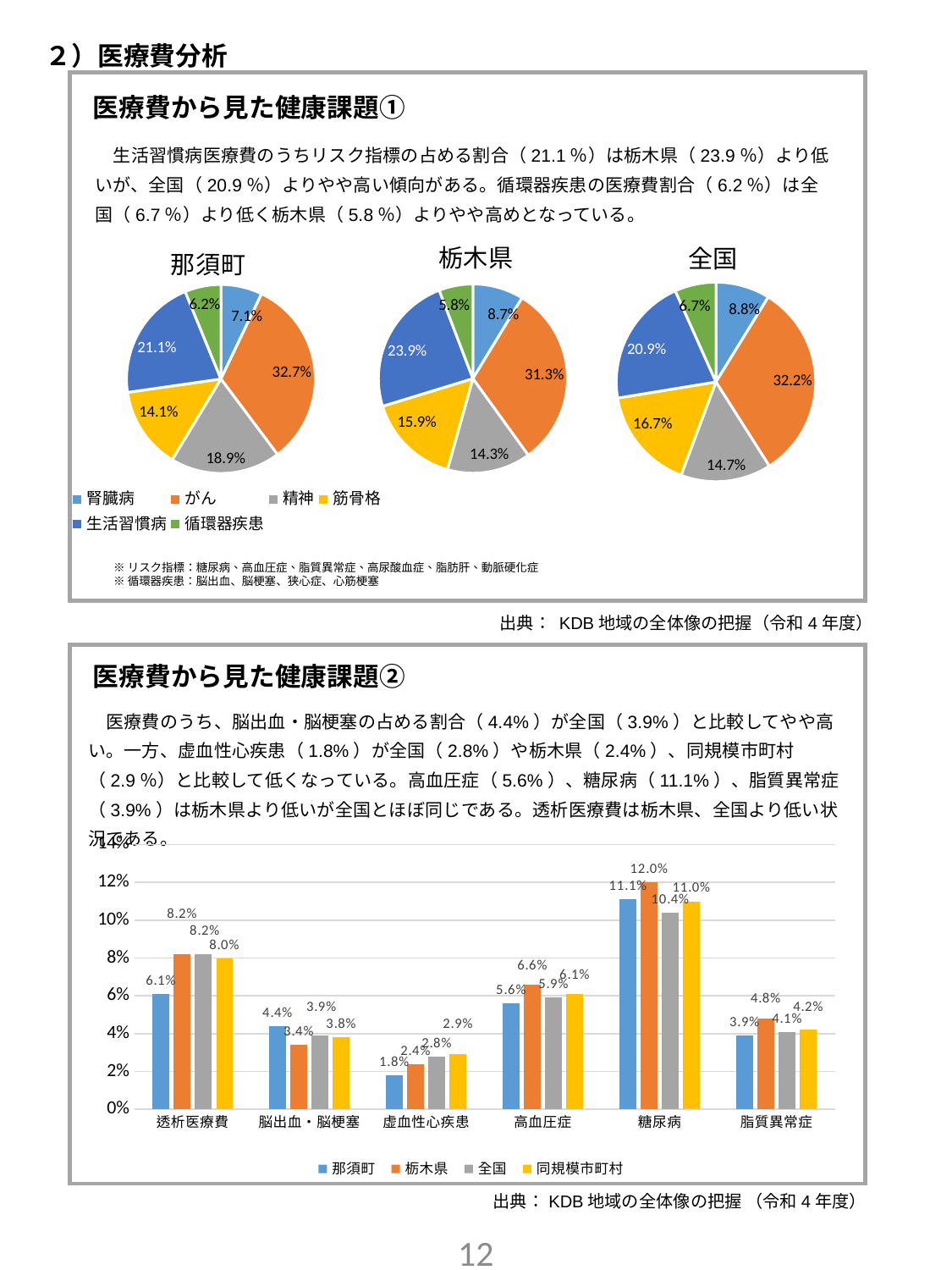

２）医療費分析

医療費から見た健康課題①
　生活習慣病医療費のうちリスク指標の占める割合（21.1％）は栃木県（23.9％）より低いが、全国（20.9％）よりやや高い傾向がある。循環器疾患の医療費割合（6.2％）は全国（6.7％）より低く栃木県（5.8％）よりやや高めとなっている。

### Chart: 栃木県

| Category |  |
|---|---|
| 腎臓病 | 0.087 |
| がん | 0.313 |
| 精神 | 0.14300000000000002 |
| 筋骨格 | 0.159 |
| 生活習慣病 | 0.23900000000000002 |
| 循環器疾患 | 0.057999999999999996 |

### Chart: 全国

| Category |  |
|---|---|
| 腎臓病 | 0.088 |
| がん | 0.322 |
| 精神 | 0.147 |
| 筋骨格 | 0.16699999999999998 |
| 生活習慣病 | 0.209 |
| 循環器疾患 | 0.067 |

### Chart:

| Category |  |
|---|---|
| 腎臓病 | 0.071 |
| がん | 0.327 |
| 精神 | 0.18899999999999997 |
| 筋骨格 | 0.141 |
| 生活習慣病 | 0.21100000000000002 |
| 循環器疾患 | 0.062 |
※リスク指標：糖尿病、高血圧症、脂質異常症、高尿酸血症、脂肪肝、動脈硬化症
※循環器疾患：脳出血、脳梗塞、狭心症、心筋梗塞
出典： KDB地域の全体像の把握（令和4年度）

医療費から見た健康課題②

　医療費のうち、脳出血・脳梗塞の占める割合（4.4%）が全国（3.9%）と比較してやや高い。一方、虚血性心疾患（1.8%）が全国（2.8%）や栃木県（2.4%）、同規模市町村（2.9％）と比較して低くなっている。高血圧症（5.6%）、糖尿病（11.1%）、脂質異常症（3.9%）は栃木県より低いが全国とほぼ同じである。透析医療費は栃木県、全国より低い状況である。

### Chart

| Category | 那須町 | 栃木県 | 全国 | 同規模市町村 |
|---|---|---|---|---|
| 透析医療費 | 0.061 | 0.08199999999999999 | 0.08199999999999999 | 0.08 |
| 脳出血・脳梗塞 | 0.044000000000000004 | 0.034 | 0.03900000000000001 | 0.038 |
| 虚血性心疾患 | 0.018000000000000002 | 0.024 | 0.027999999999999997 | 0.029000000000000005 |
| 高血圧症 | 0.055999999999999994 | 0.066 | 0.059000000000000004 | 0.061 |
| 糖尿病 | 0.111 | 0.12 | 0.10400000000000001 | 0.11 |
| 脂質異常症 | 0.039 | 0.048 | 0.040999999999999995 | 0.042 |
出典：KDB地域の全体像の把握 （令和4年度）
12